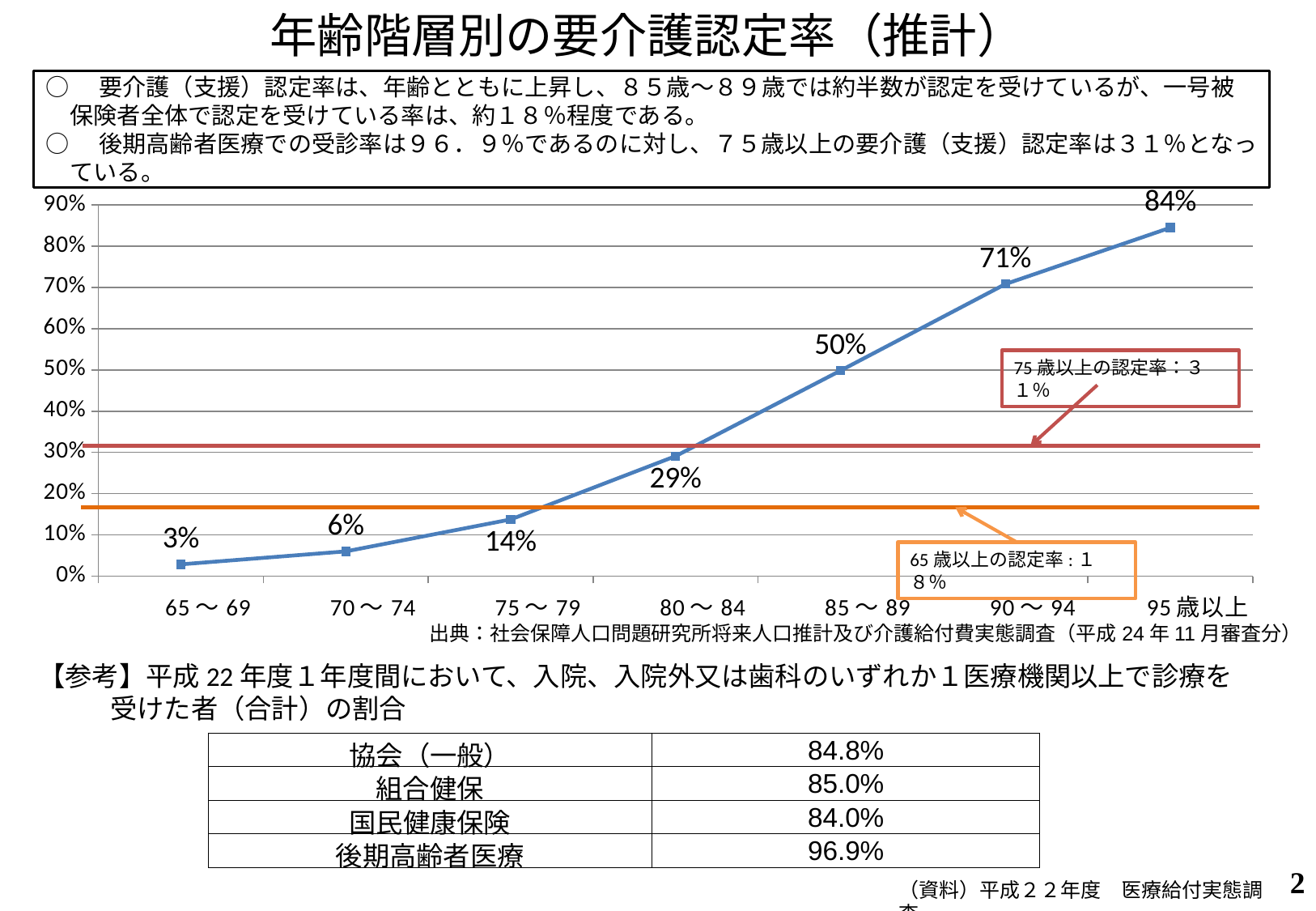

年齢階層別の要介護認定率（推計）
○　要介護（支援）認定率は、年齢とともに上昇し、８５歳～８９歳では約半数が認定を受けているが、一号被保険者全体で認定を受けている率は、約１８％程度である。
○　後期高齢者医療での受診率は９６．９％であるのに対し、７５歳以上の要介護（支援）認定率は３１％となっている。

### Chart

| Category |  |
|---|---|
| 　　65～69 | 0.028837153657195563 |
| 　　70～74 | 0.06015622771099536 |
| 　　75～79 | 0.13758777703225278 |
| 　　80～84 | 0.29107823843954117 |
| 　　85～89 | 0.49840757596719243 |
| 　　90～94 | 0.7081891540369629 |
| 　　95歳以上 | 0.8447673400613592 |
75歳以上の認定率：３１％
65歳以上の認定率:１８％
出典：社会保障人口問題研究所将来人口推計及び介護給付費実態調査（平成24年11月審査分）
【参考】平成22年度１年度間において、入院、入院外又は歯科のいずれか１医療機関以上で診療を受けた者（合計）の割合
| 協会（一般） | 84.8% |
| --- | --- |
| 組合健保 | 85.0% |
| 国民健康保険 | 84.0% |
| 後期高齢者医療 | 96.9% |
2
（資料）平成２２年度　医療給付実態調査